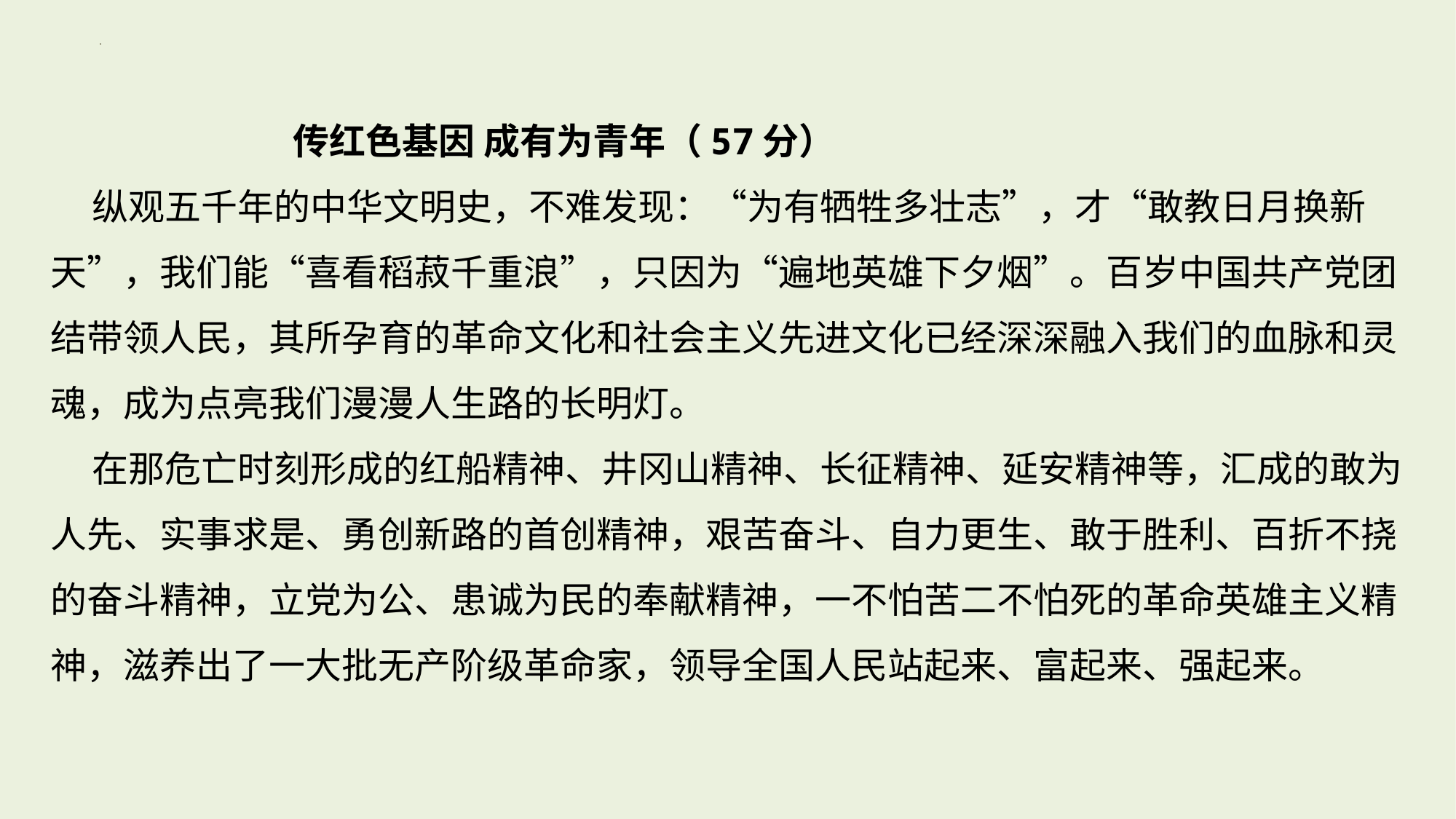

传红色基因 成有为青年（57分）
    纵观五千年的中华文明史，不难发现：“为有牺牲多壮志”，才“敢教日月换新天”，我们能“喜看稻菽千重浪”，只因为“遍地英雄下夕烟”。百岁中国共产党团结带领人民，其所孕育的革命文化和社会主义先进文化已经深深融入我们的血脉和灵魂，成为点亮我们漫漫人生路的长明灯。    在那危亡时刻形成的红船精神、井冈山精神、长征精神、延安精神等，汇成的敢为人先、实事求是、勇创新路的首创精神，艰苦奋斗、自力更生、敢于胜利、百折不挠的奋斗精神，立党为公、患诚为民的奉献精神，一不怕苦二不怕死的革命英雄主义精神，滋养出了一大批无产阶级革命家，领导全国人民站起来、富起来、强起来。